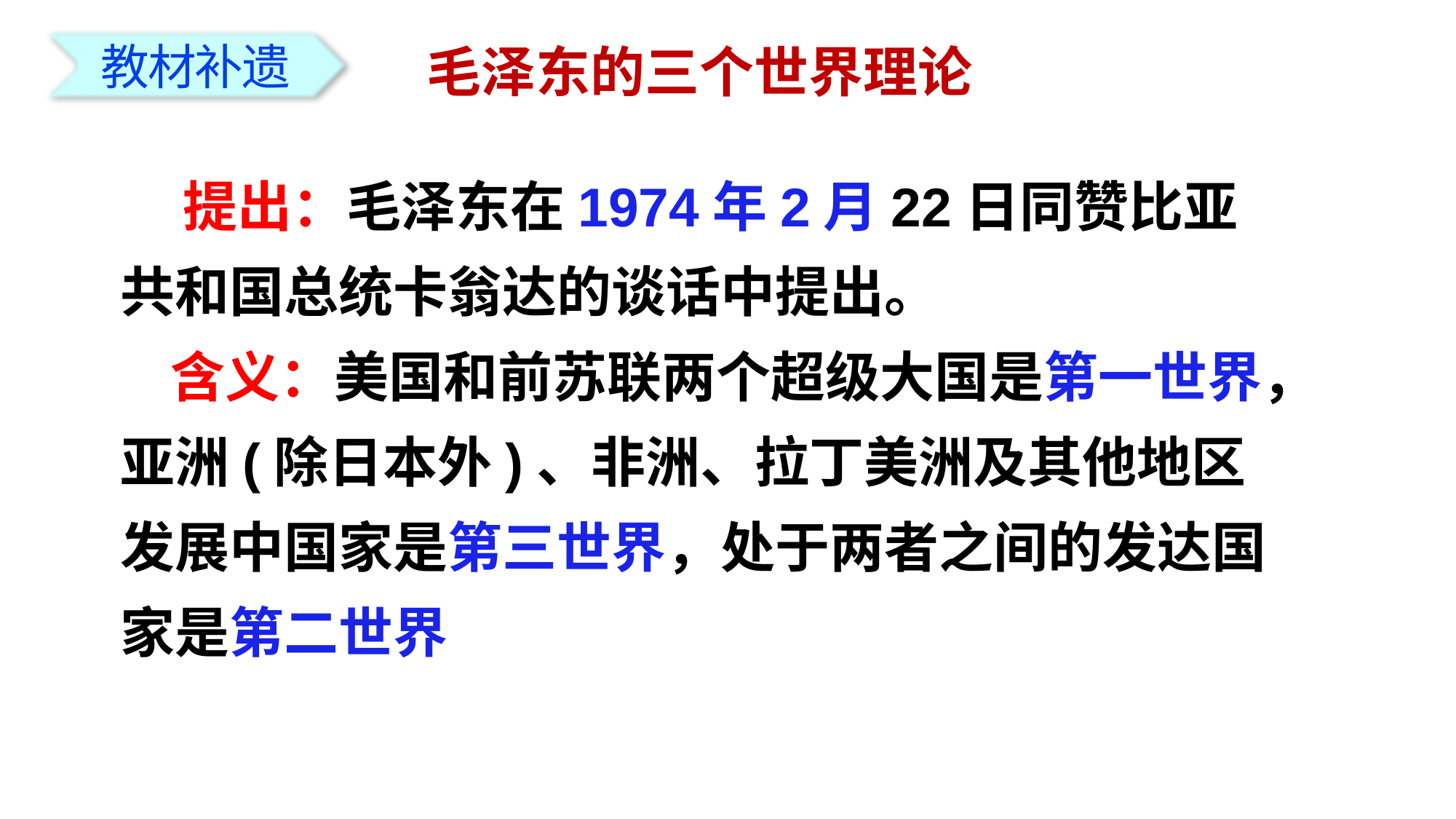

教材补遗
 毛泽东的三个世界理论
    提出：毛泽东在1974年2月22日同赞比亚共和国总统卡翁达的谈话中提出。
   含义：美国和前苏联两个超级大国是第一世界，亚洲(除日本外)、非洲、拉丁美洲及其他地区发展中国家是第三世界，处于两者之间的发达国家是第二世界